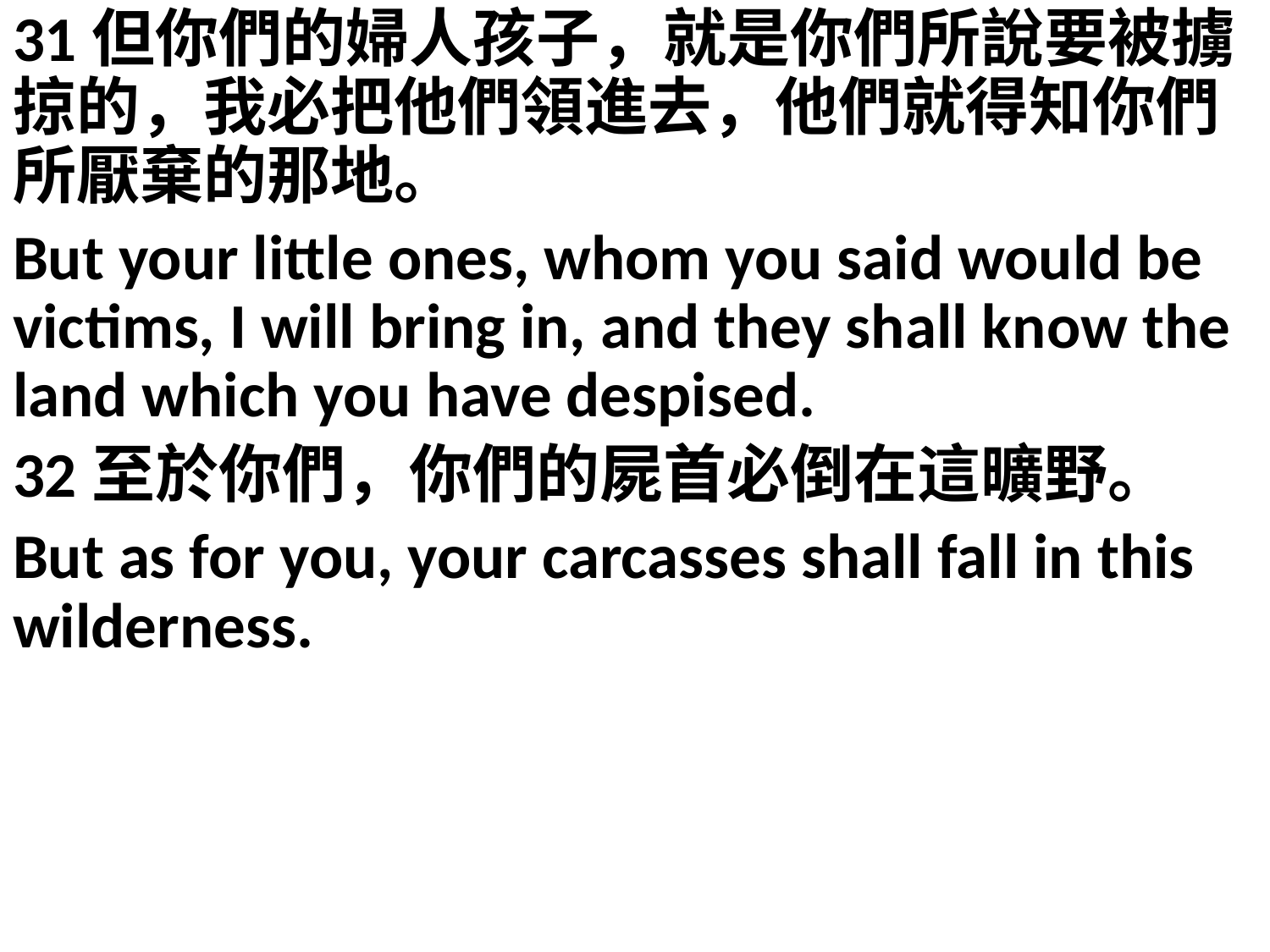

31但你們的婦人孩子，就是你們所說要被擄掠的，我必把他們領進去，他們就得知你們所厭棄的那地。
But your little ones, whom you said would be victims, I will bring in, and they shall know the land which you have despised.
32至於你們，你們的屍首必倒在這曠野。
But as for you, your carcasses shall fall in this wilderness.